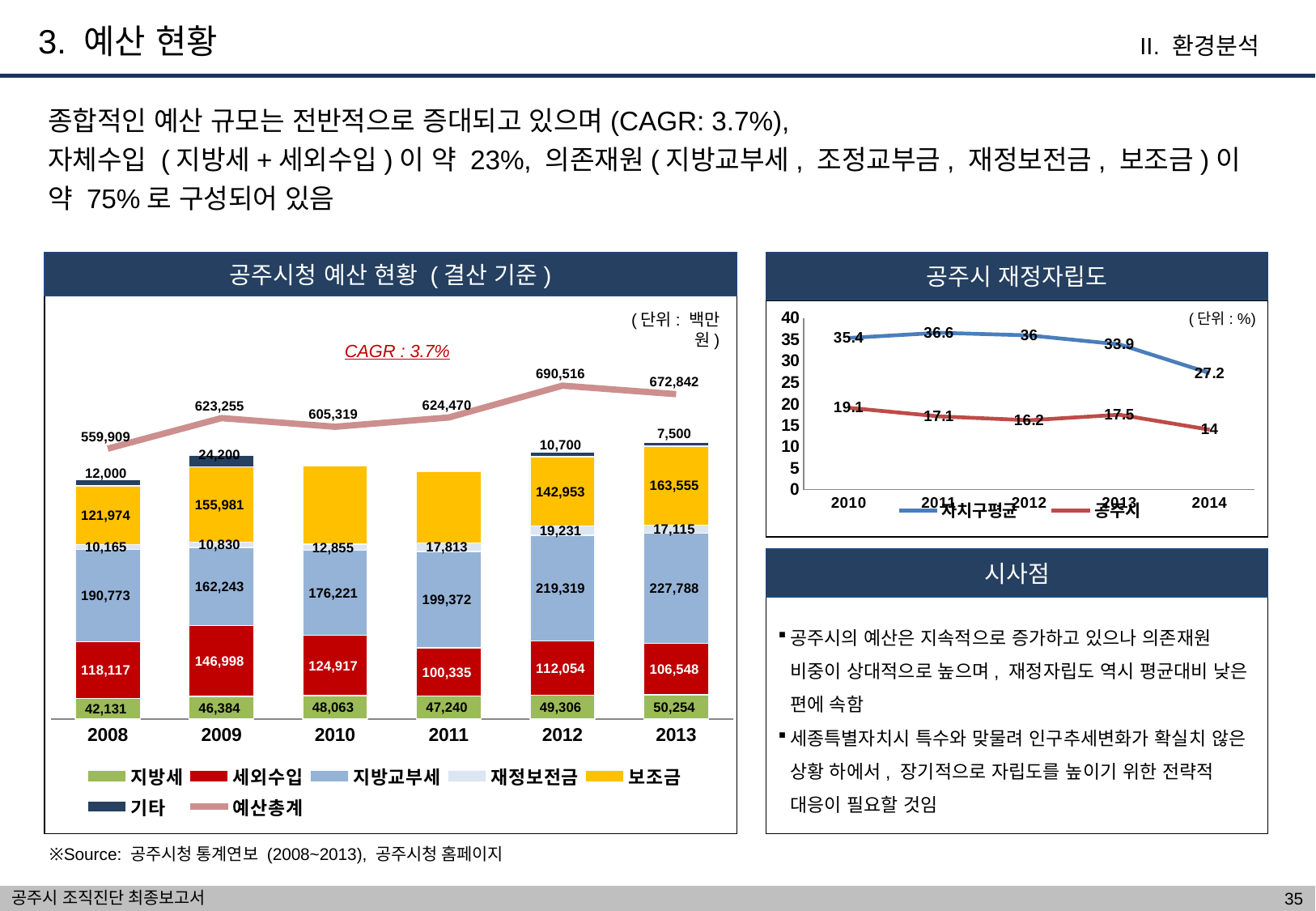

3. 예산 현황
II. 환경분석
종합적인 예산 규모는 전반적으로 증대되고 있으며(CAGR: 3.7%),
자체수입 (지방세+세외수입)이 약 23%, 의존재원(지방교부세, 조정교부금, 재정보전금, 보조금)이 약 75%로 구성되어 있음
공주시청 예산 현황 (결산 기준)
공주시 재정자립도

(단위: %)
(단위: 백만원)

### Chart

| Category | 자치구평균  | 공주시  |
|---|---|---|
| 2010 | 35.4 | 19.1 |
| 2011 | 36.6 | 17.1 |
| 2012 | 36.0 | 16.2 |
| 2013 | 33.9 | 17.5 |
| 2014 | 27.2 | 14.0 |

### Chart

| Category | 지방세 | 세외수입 | 지방교부세 | 재정보전금 | 보조금 | 기타 | 예산총계 |
|---|---|---|---|---|---|---|---|
| 2013 | 50254.0 | 106548.0 | 227788.0 | 17115.0 | 163555.0 | 7500.0 | 672842.0 |
| 2012 | 49306.0 | 112054.0 | 219319.0 | 19231.0 | 142953.0 | 10700.0 | 690516.0 |
| 2011 | 47240.0 | 100335.0 | 199372.0 | 17813.0 | 148704.0 | 0.0 | 624470.0 |
| 2010 | 48063.0 | 124917.0 | 176221.0 | 12855.0 | 162272.0 | 0.0 | 605319.0 |
| 2009 | 46384.0 | 146998.0 | 162243.0 | 10830.0 | 155981.0 | 24200.0 | 623255.0 |
| 2008 | 42131.0 | 118117.0 | 190773.0 | 10165.0 | 121974.0 | 12000.0 | 559909.0 |
CAGR : 3.7%
시사점
공주시의 예산은 지속적으로 증가하고 있으나 의존재원 비중이 상대적으로 높으며, 재정자립도 역시 평균대비 낮은 편에 속함
세종특별자치시 특수와 맞물려 인구추세변화가 확실치 않은 상황 하에서, 장기적으로 자립도를 높이기 위한 전략적 대응이 필요할 것임
※ Source: 공주시청 통계연보 (2008~2013), 공주시청 홈페이지